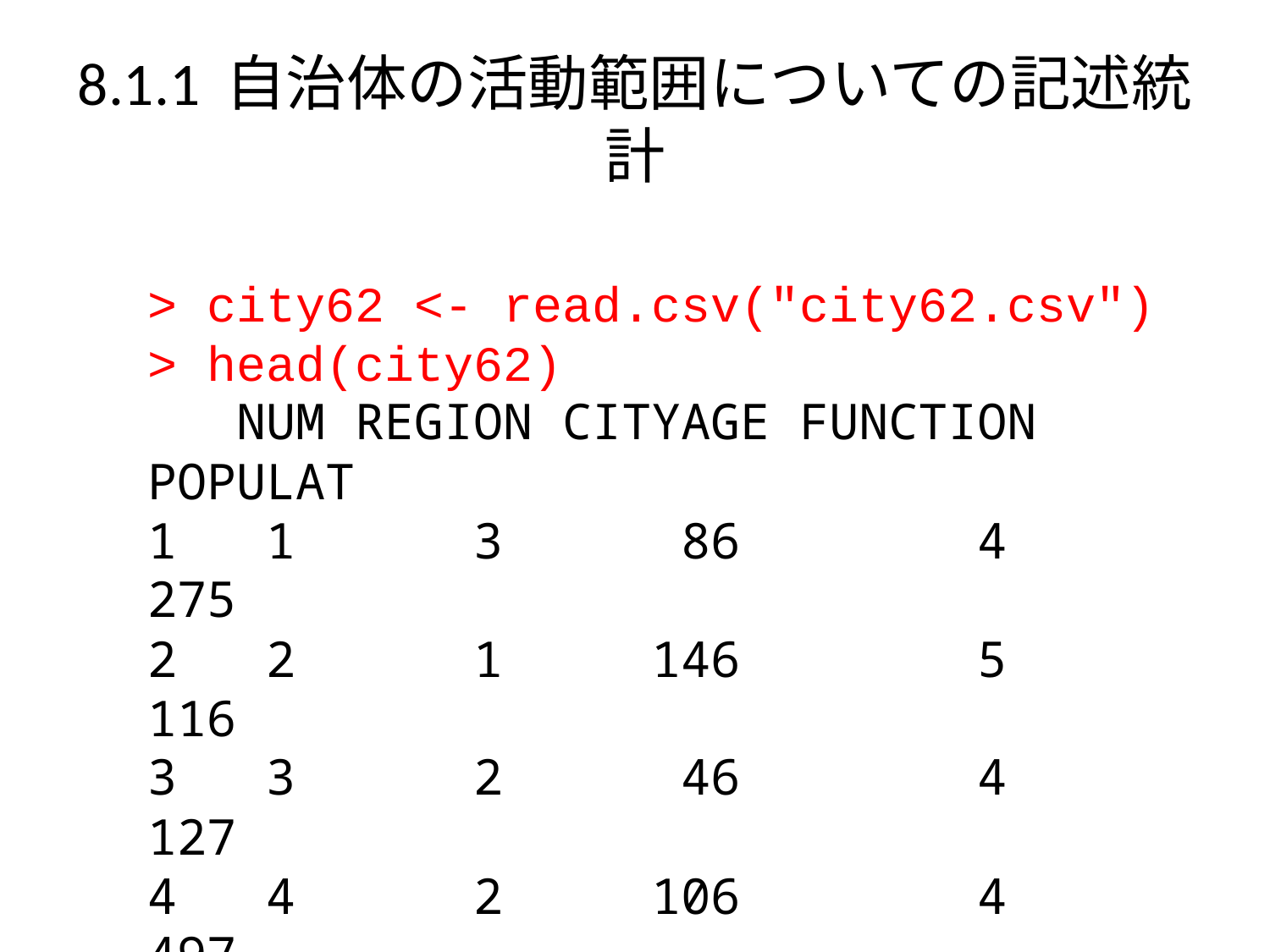

# 8.1.1 自治体の活動範囲についての記述統計
> city62 <- read.csv("city62.csv")
> head(city62)
   NUM REGION CITYAGE FUNCTION POPULAT
1   1      3      86        4     275
2   2      1     146        5     116
3   3      2      46        4     127
4   4      2     106        4     497
5   5      4      66        4     117
6   6      2      86        4     301